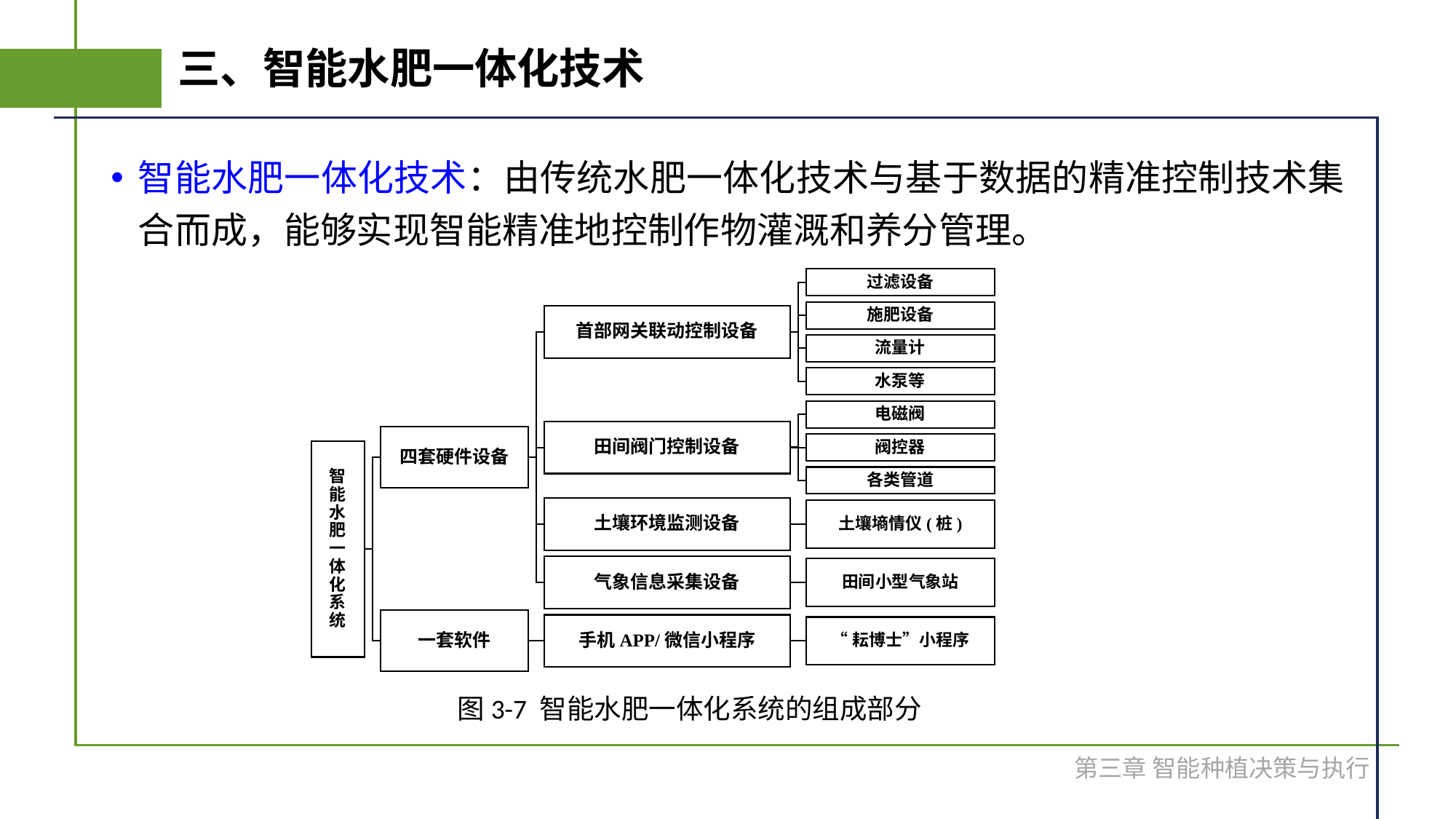

# 三、智能水肥一体化技术
智能水肥一体化技术：由传统水肥一体化技术与基于数据的精准控制技术集合而成，能够实现智能精准地控制作物灌溉和养分管理。

智
能
水
肥
一
体
化
系
统
四套硬件设备
首部网关联动控制设备
过滤设备
施肥设备
流量计
水泵等
田间阀门控制设备
电磁阀
阀控器
各类管道
土壤环境监测设备
土壤墒情仪(桩)
气象信息采集设备
田间小型气象站
一套软件
手机APP/微信小程序
“耘博士”小程序
图3-7 智能水肥一体化系统的组成部分
第三章 智能种植决策与执行